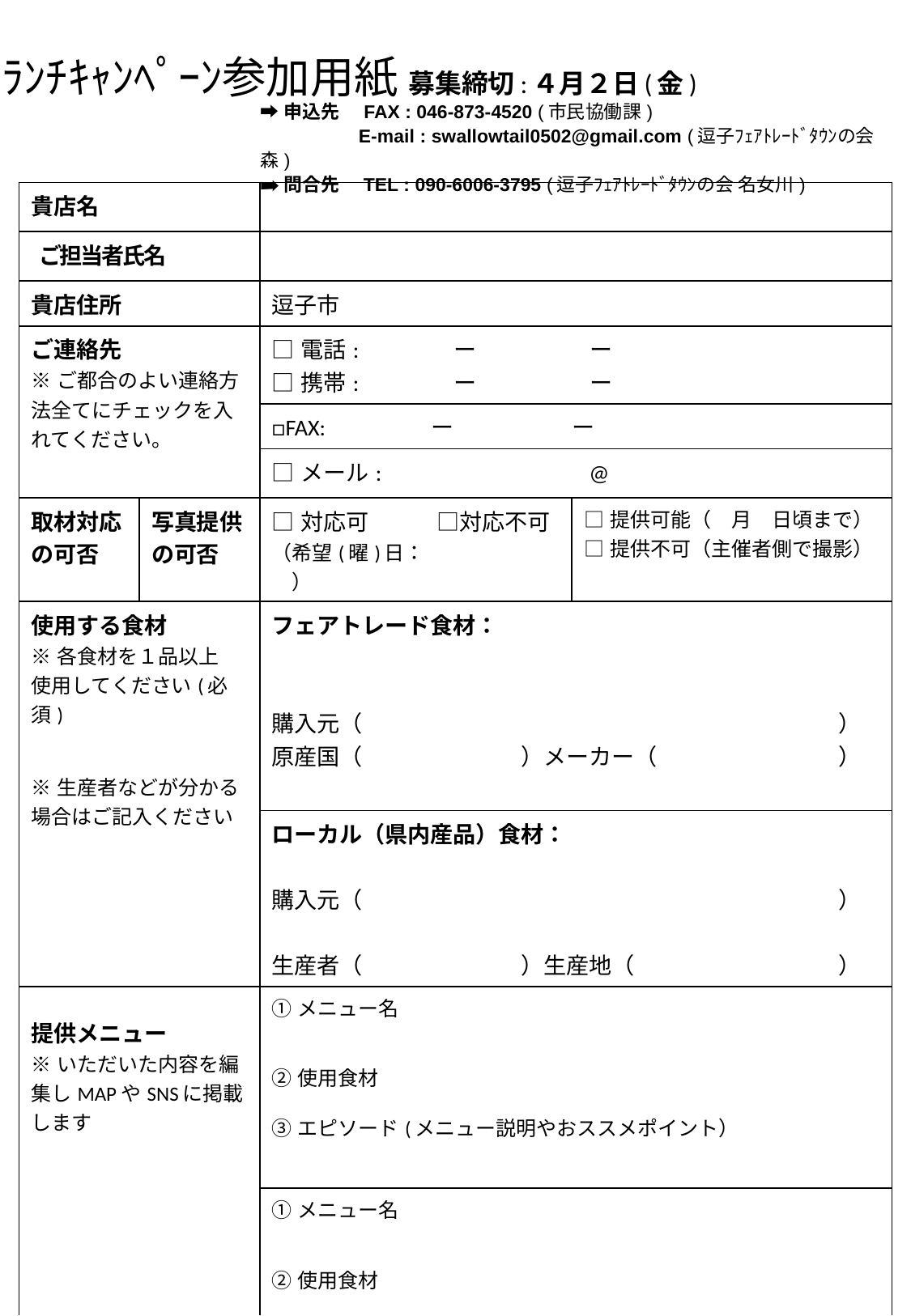

# ﾗﾝﾁｷｬﾝﾍﾟｰﾝ参加用紙 募集締切:４月２日(金)
➡申込先　FAX : 046-873-4520 (市民協働課)
　　　　　E-mail : swallowtail0502@gmail.com (逗子ﾌｪｱﾄﾚｰﾄﾞﾀｳﾝの会 森)
➡問合先　TEL : 090-6006-3795 (逗子ﾌｪｱﾄﾚｰﾄﾞﾀｳﾝの会 名女川)
| 貴店名 |  |  |  |
| --- | --- | --- | --- |
| ご担当者氏名 |  |  |  |
| 貴店住所 |  | 逗子市 |  |
| ご連絡先 ※ご都合のよい連絡方法全てにチェックを入れてください。 |  | □電話:　　　　ー　　　　　ー　 □携帯:　　　　ー　　　　　ー |  |
|  |  | □FAX:　　　 　 ー　　　　　 ー |  |
|  |  | □メール: @ |  |
| 取材対応 の可否 | 写真提供 の可否 | □対応可　　　□対応不可 （希望(曜)日：　　　　　　） | □提供可能（　月　日頃まで） □提供不可（主催者側で撮影） |
| 使用する食材 ※各食材を１品以上 使用してください(必須) ※生産者などが分かる場合はご記入ください |  | フェアトレード食材：　　 　　　　　　　　　　　　　　　　　　　　　　　　　　　　　　　　　　　 購入元（　　　　　　　　　　　　　　　　　　　　　） 原産国（　　　　　　　）メーカー（　　　　　　　　） |  |
|  |  | ローカル（県内産品）食材： 　 購入元（　　　　　　　　　　　　　　　　　　　　　）　　　 生産者（　　　　　　　）生産地（　　　　　　　　　） |  |
| 提供メニュー ※いただいた内容を編集しMAPやSNSに掲載します |  | ①メニュー名 ②使用食材 ③エピソード(メニュー説明やおススメポイント） |  |
|  |  | ①メニュー名 ②使用食材 ③エピソード(メニュー説明やおススメポイント） |  |
| 備考欄（ご質問など） |  |  |  |